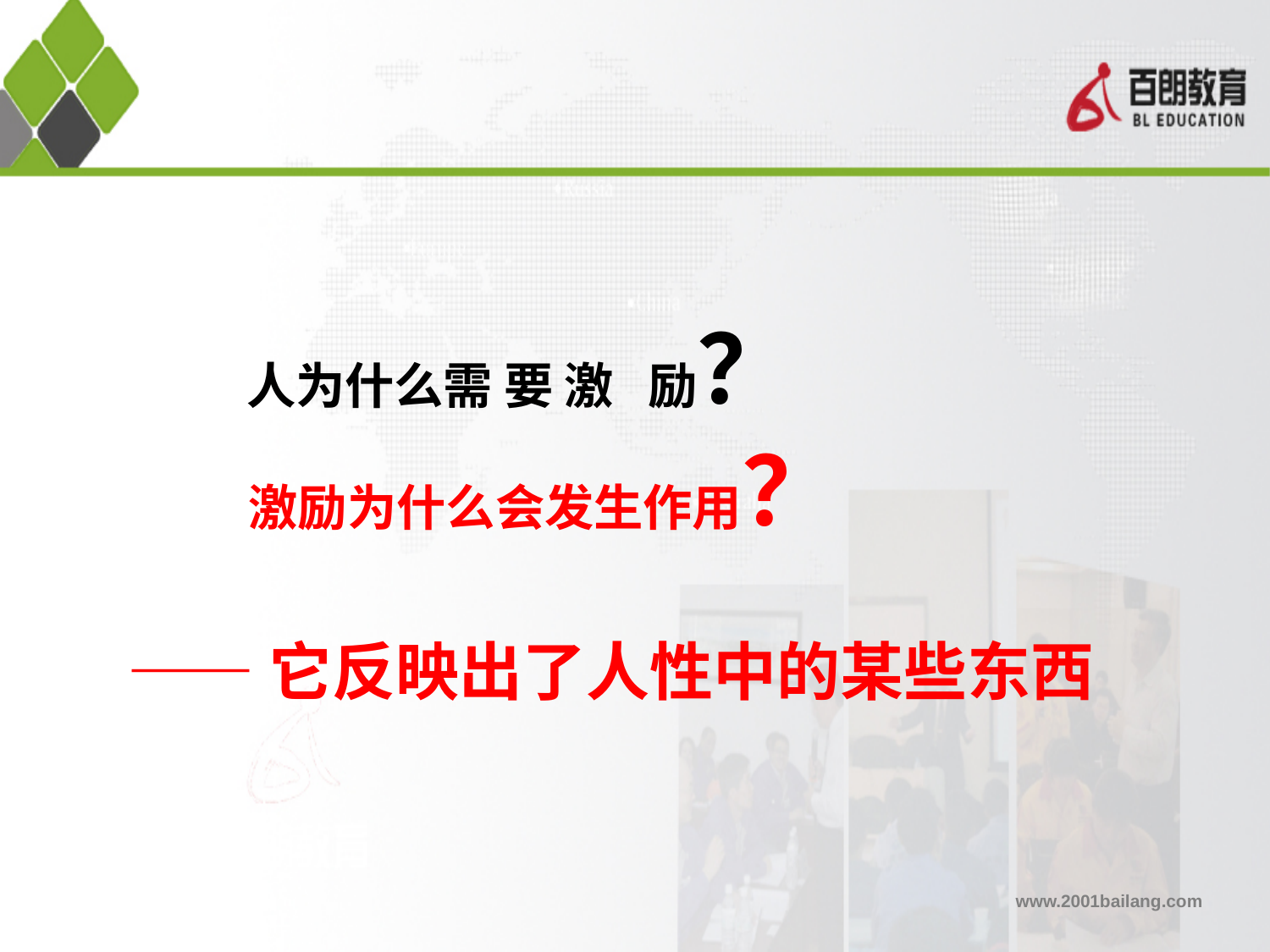

#

                人为什么需 要 激   励？
         激励为什么会发生作用？

     ——它反映出了人性中的某些东西